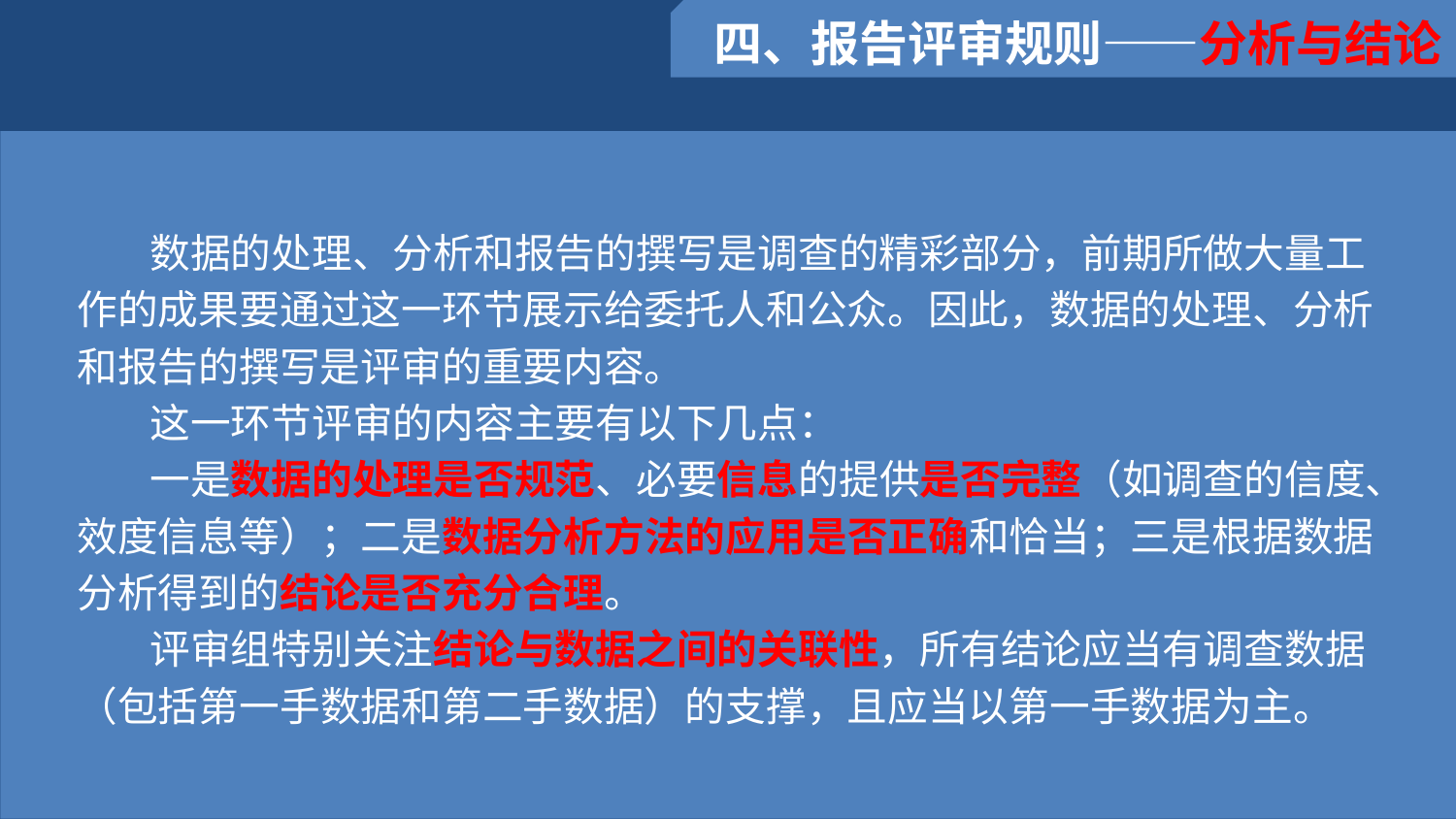

四、报告评审规则——分析与结论

       数据的处理、分析和报告的撰写是调查的精彩部分，前期所做大量工作的成果要通过这一环节展示给委托人和公众。因此，数据的处理、分析和报告的撰写是评审的重要内容。
       这一环节评审的内容主要有以下几点：
       一是数据的处理是否规范、必要信息的提供是否完整（如调查的信度、效度信息等）；二是数据分析方法的应用是否正确和恰当；三是根据数据分析得到的结论是否充分合理。
       评审组特别关注结论与数据之间的关联性，所有结论应当有调查数据（包括第一手数据和第二手数据）的支撑，且应当以第一手数据为主。